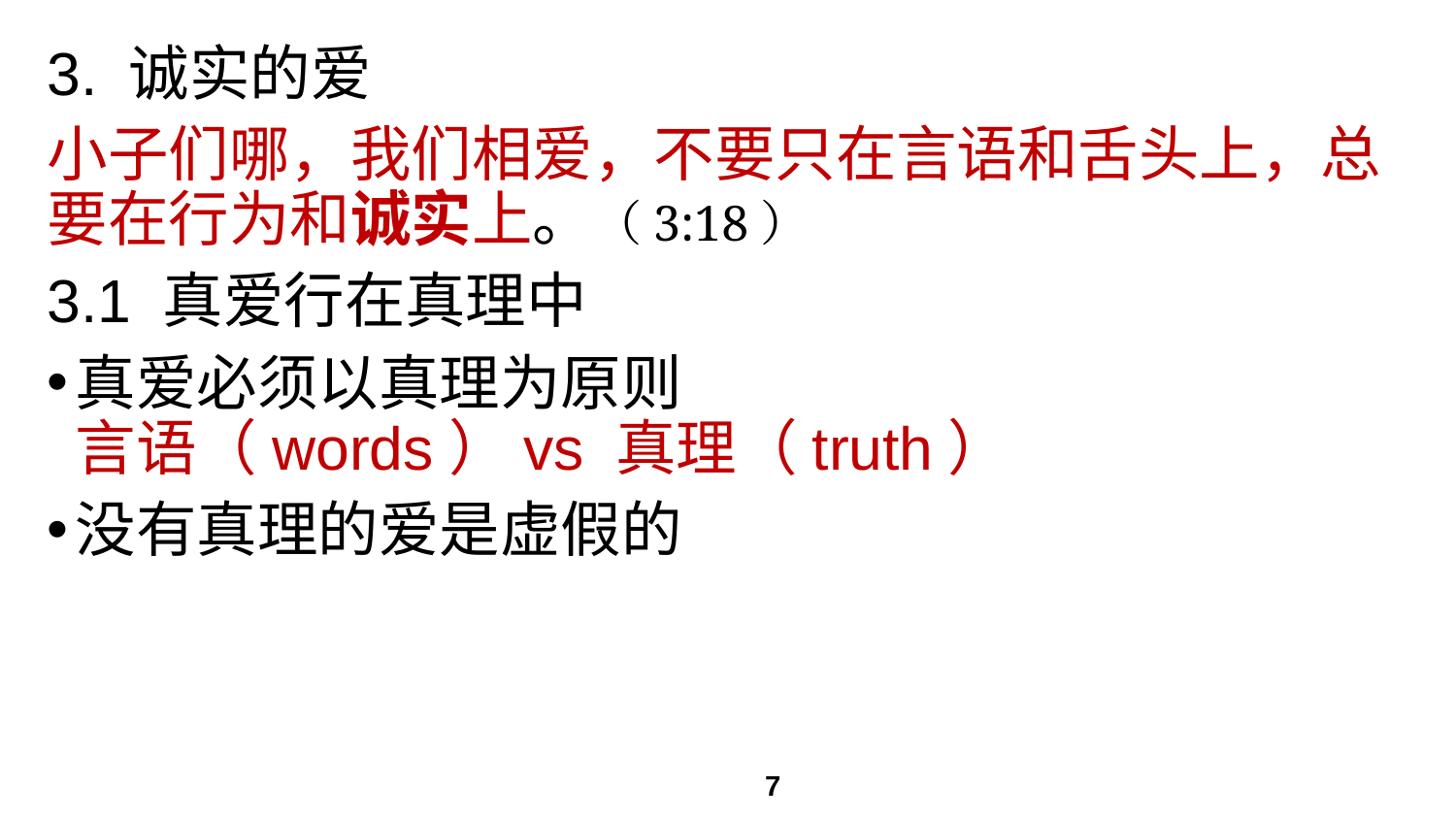

# 3. 诚实的爱
小子们哪，我们相爱，不要只在言语和舌头上，总要在行为和诚实上。（3:18）
3.1 真爱行在真理中
真爱必须以真理为原则
言语（words）vs 真理（truth）
没有真理的爱是虚假的

7